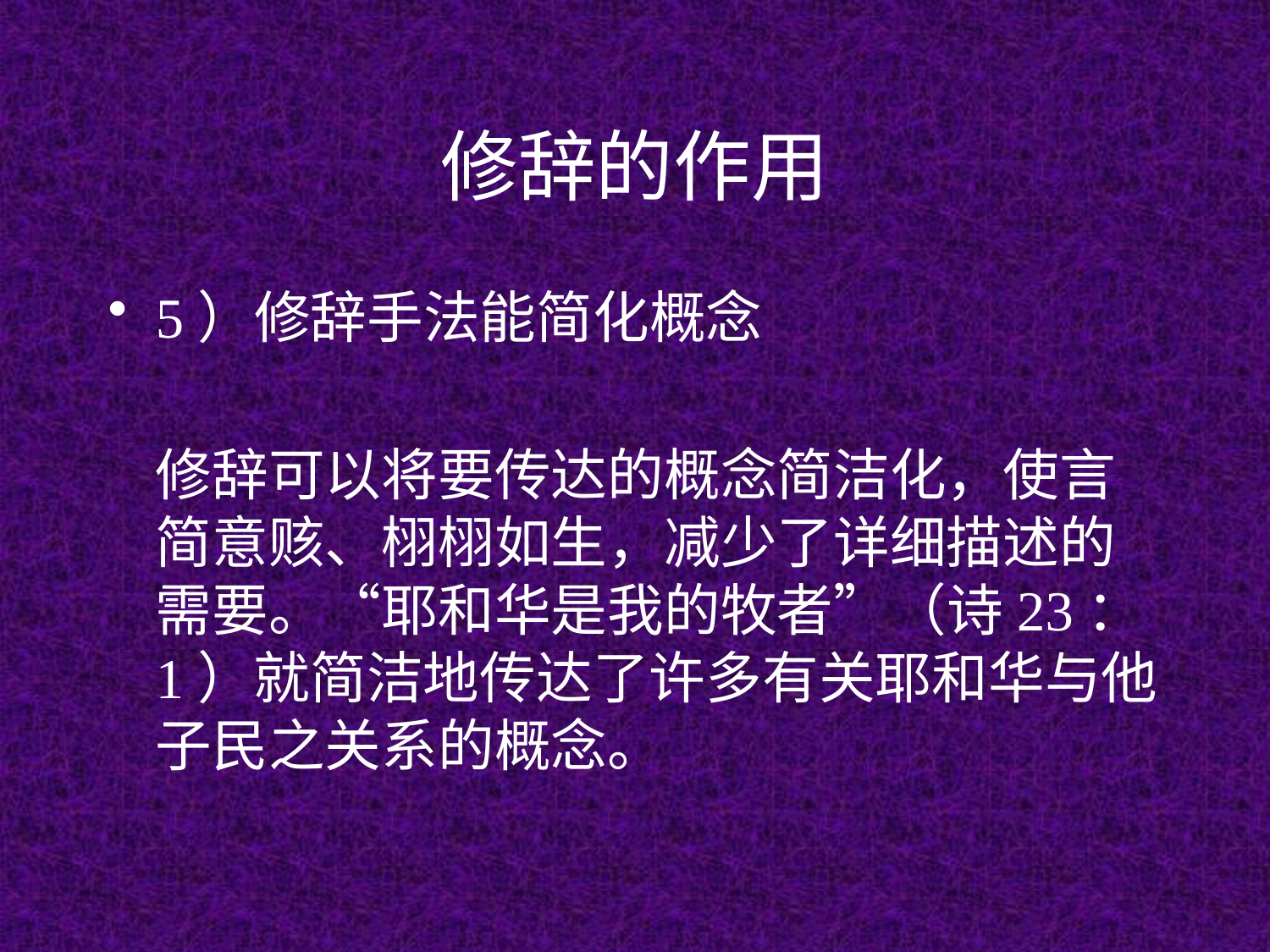

# 修辞的作用
5）修辞手法能简化概念

	修辞可以将要传达的概念简洁化，使言简意赅、栩栩如生，减少了详细描述的需要。“耶和华是我的牧者”（诗23：1）就简洁地传达了许多有关耶和华与他子民之关系的概念。